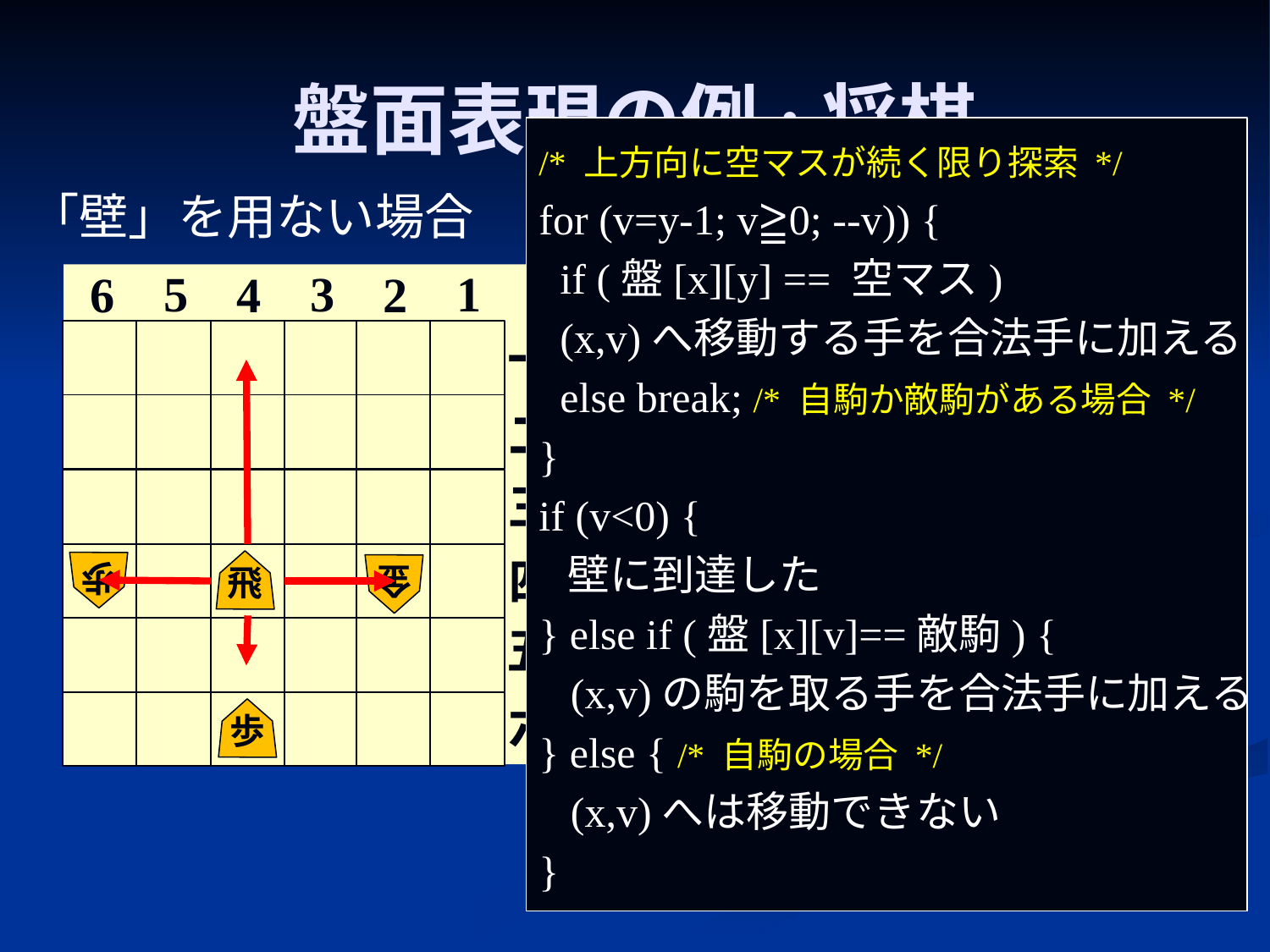

# 盤面表現の例:将棋
/* 上方向に空マスが続く限り探索 */
for (v=y-1; v≧0; --v)) {
  if (盤[x][y] == 空マス)
  (x,v)へ移動する手を合法手に加える
  else break; /* 自駒か敵駒がある場合 */
}
if (v<0) {
  壁に到達した
} else if (盤[x][v]==敵駒) {
   (x,v)の駒を取る手を合法手に加える
} else { /* 自駒の場合 */
   (x,v)へは移動できない
}
「壁」を用ない場合
3
5
1
4
6
2

一

二
三

四
飛
歩
金
五

六

歩